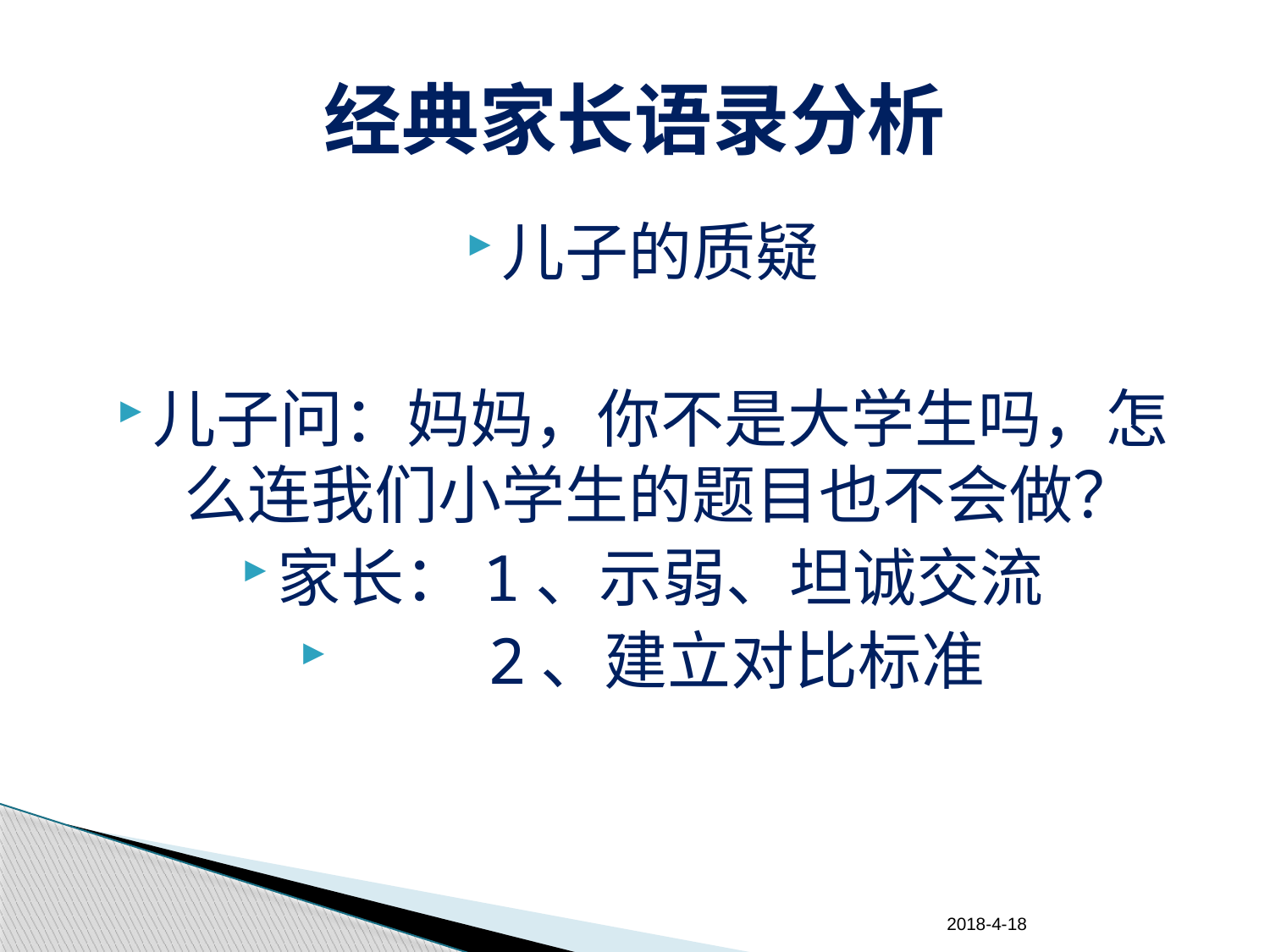

# 经典家长语录分析
儿子的质疑

儿子问：妈妈，你不是大学生吗，怎么连我们小学生的题目也不会做？
家长：1、示弱、坦诚交流
    2、建立对比标准

2018-4-18